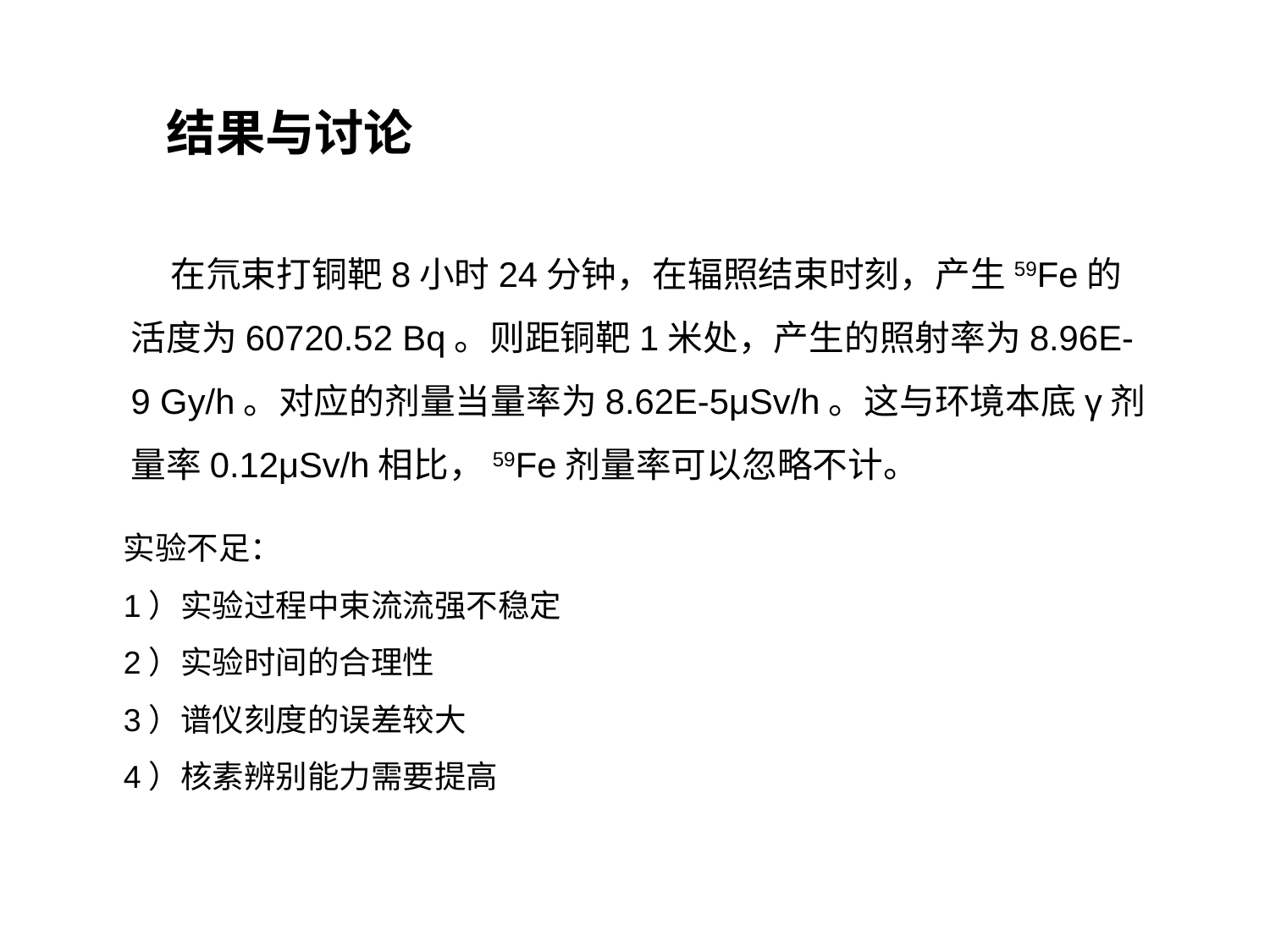

结果与讨论

    在氘束打铜靶8小时24分钟，在辐照结束时刻，产生59Fe的活度为60720.52 Bq。则距铜靶1米处，产生的照射率为8.96E-9 Gy/h。对应的剂量当量率为8.62E-5μSv/h。这与环境本底γ剂量率0.12μSv/h相比，59Fe剂量率可以忽略不计。

实验不足：
1）实验过程中束流流强不稳定
2）实验时间的合理性
3）谱仪刻度的误差较大
4）核素辨别能力需要提高